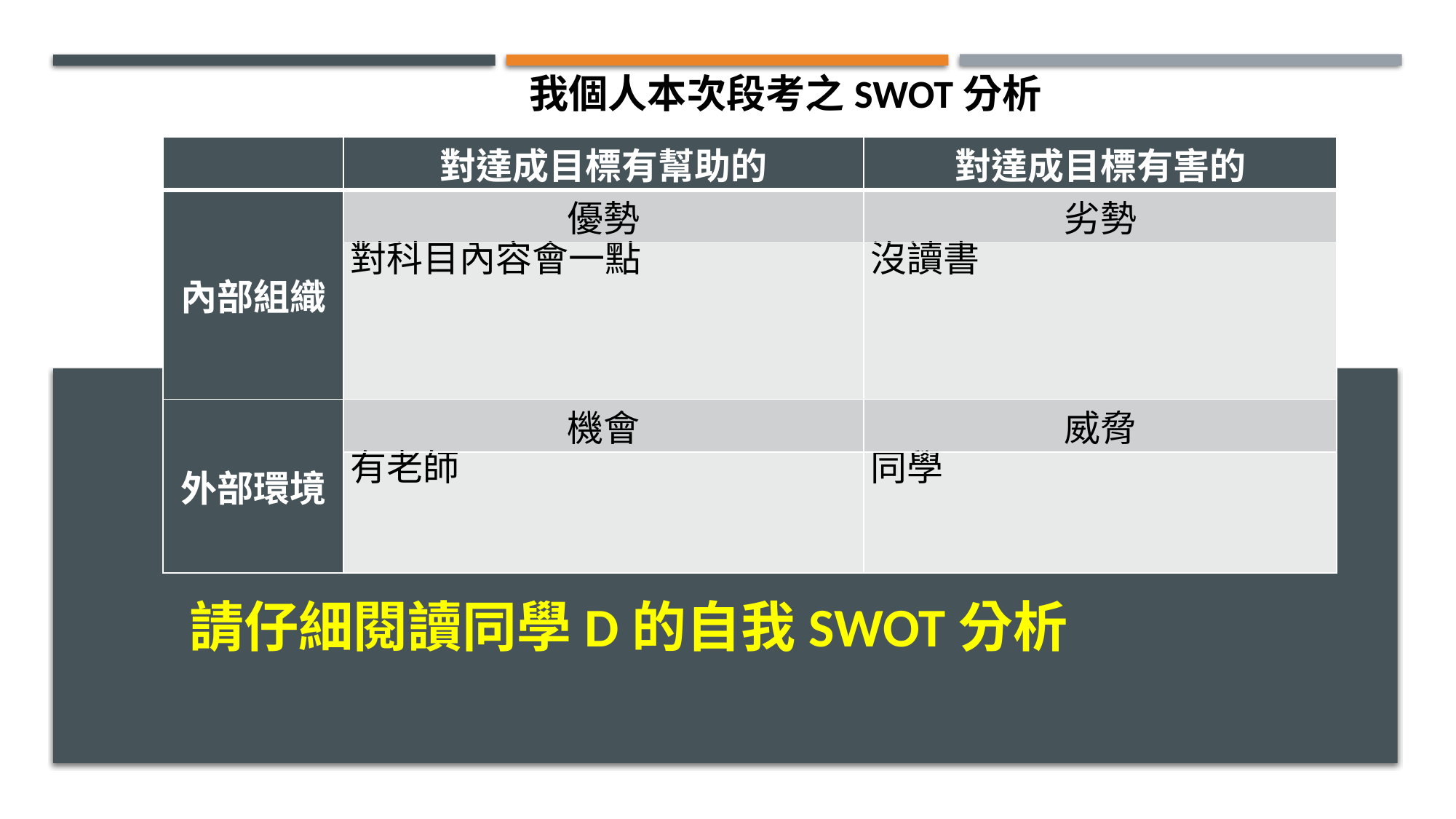

我個人本次段考之SWOT分析
|  | 對達成目標有幫助的 | 對達成目標有害的 |
| --- | --- | --- |
| 內部組織 | 優勢 | 劣勢 |
|  | 對科目內容會一點 | 沒讀書 |
| 外部環境 | 機會 | 威脅 |
|  | 有老師 | 同學 |
請仔細閱讀同學D的自我SWOT分析